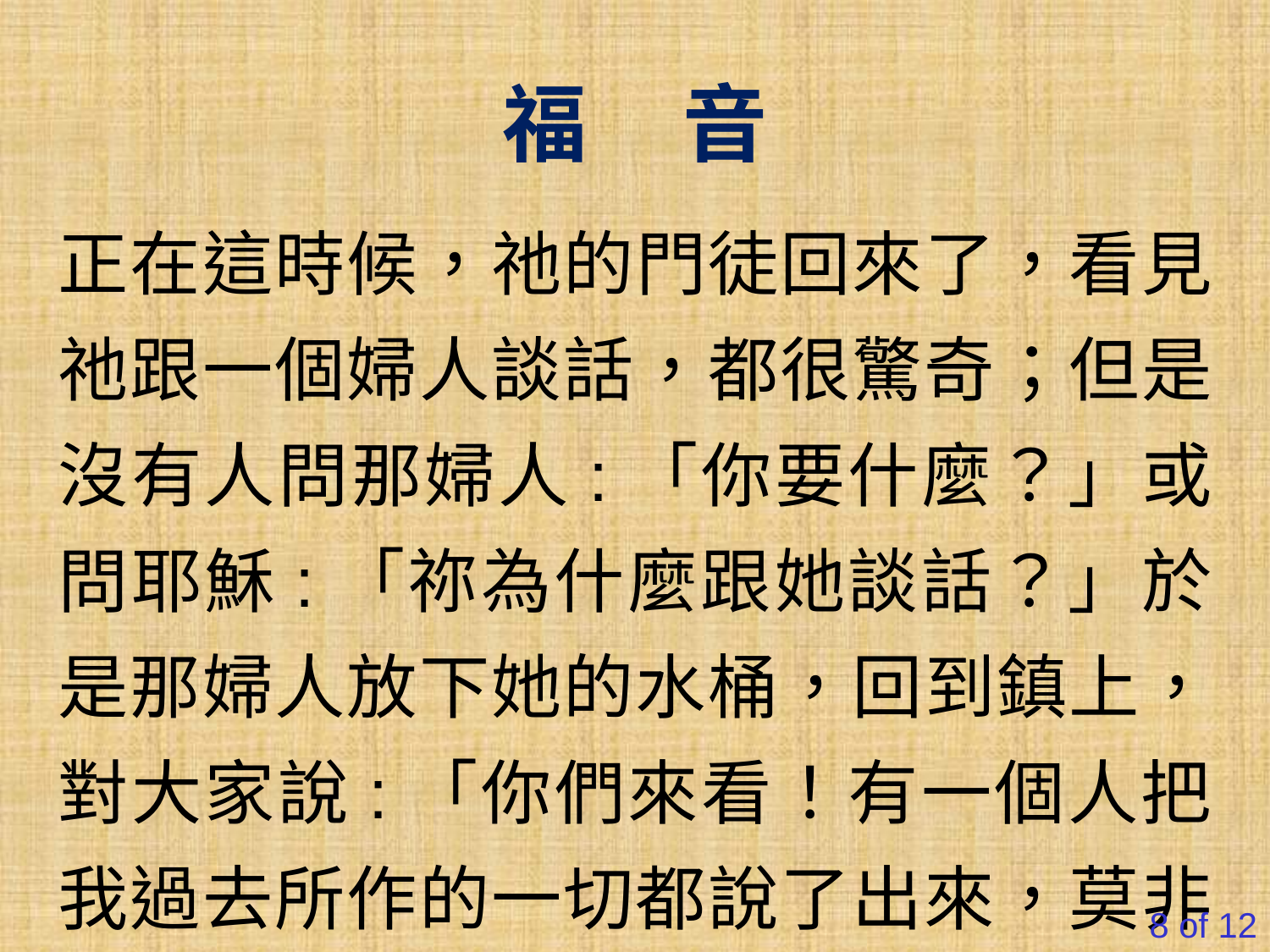

福     音

正在這時候，祂的門徒回來了，看見祂跟一個婦人談話，都很驚奇；但是沒有人問那婦人:「你要什麼？」或問耶穌:「祢為什麼跟她談話？」於是那婦人放下她的水桶，回到鎮上，對大家說:「你們來看！有一個人把我過去所作的一切都說了出來，莫非祂就是
8 of 12